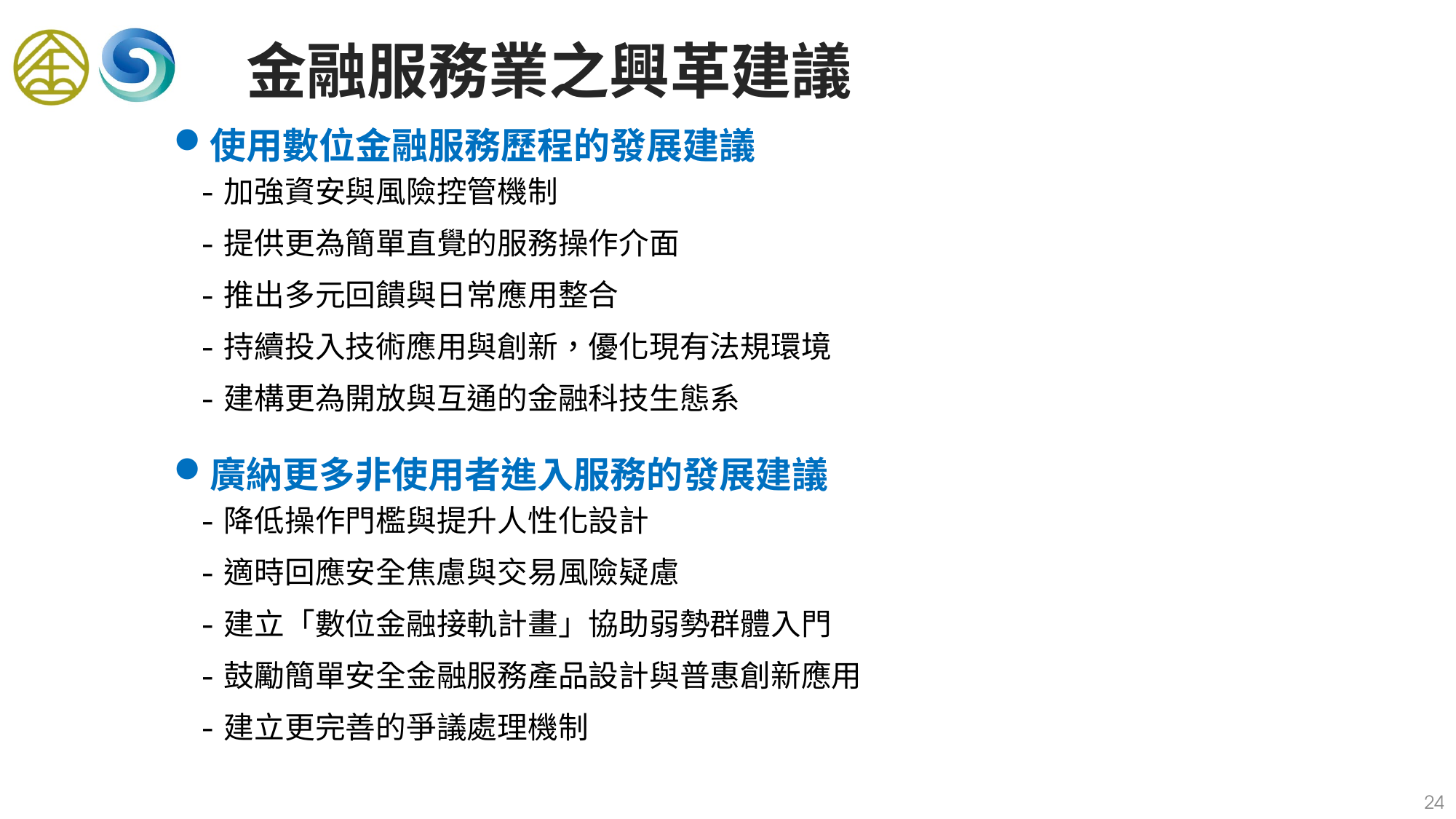

金融服務業之興革建議
使用數位金融服務歷程的發展建議
-加強資安與風險控管機制
-提供更為簡單直覺的服務操作介面
-推出多元回饋與日常應用整合
-持續投入技術應用與創新，優化現有法規環境
-建構更為開放與互通的金融科技生態系
廣納更多非使用者進入服務的發展建議
-降低操作門檻與提升人性化設計
-適時回應安全焦慮與交易風險疑慮
-建立「數位金融接軌計畫」協助弱勢群體入門
-鼓勵簡單安全金融服務產品設計與普惠創新應用
-建立更完善的爭議處理機制
24